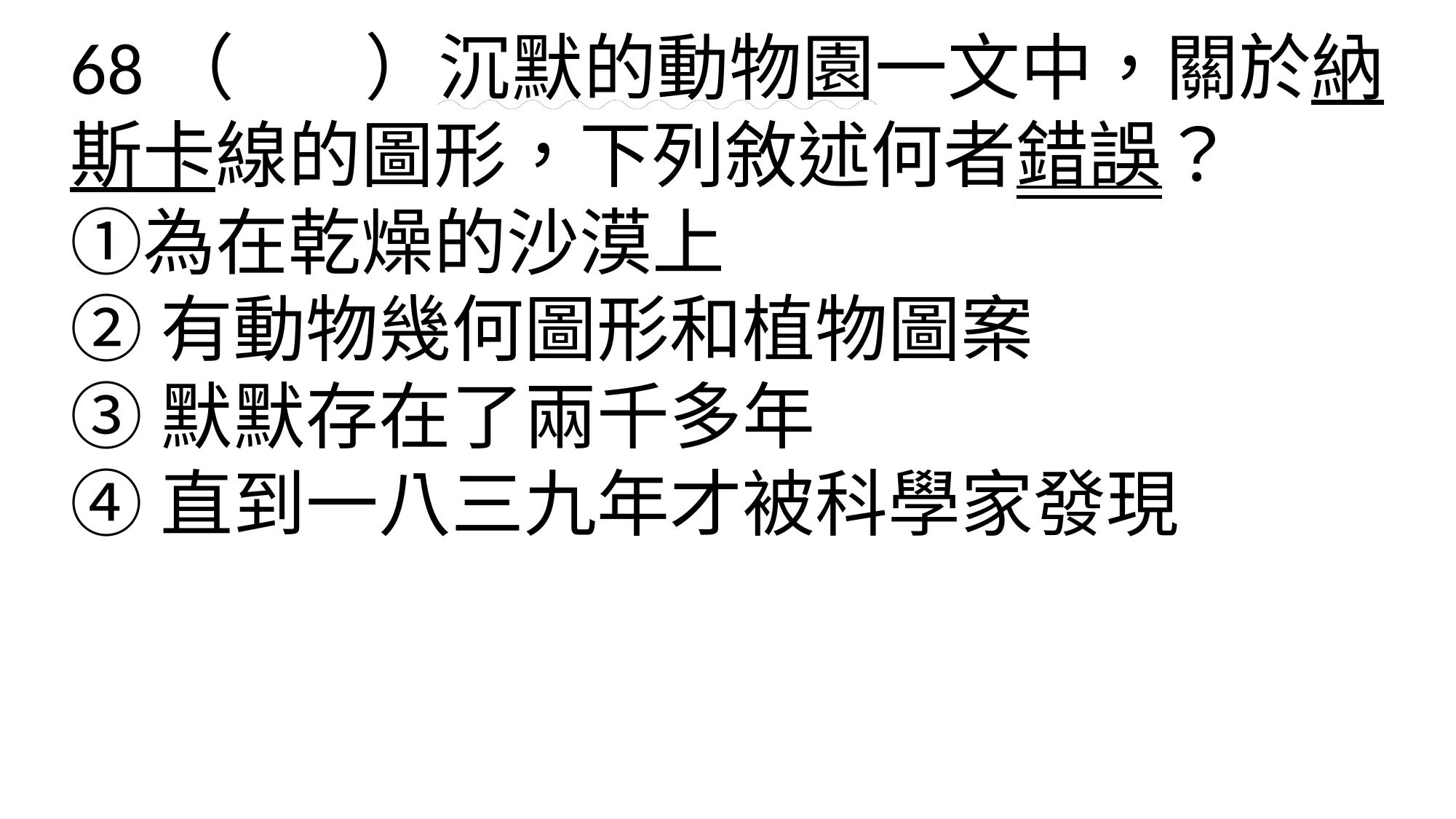

68（        ）沉默的動物園一文中，關於納斯卡線的圖形，下列敘述何者錯誤？　
①為在乾燥的沙漠上
②有動物幾何圖形和植物圖案
③默默存在了兩千多年
④直到一八三九年才被科學家發現